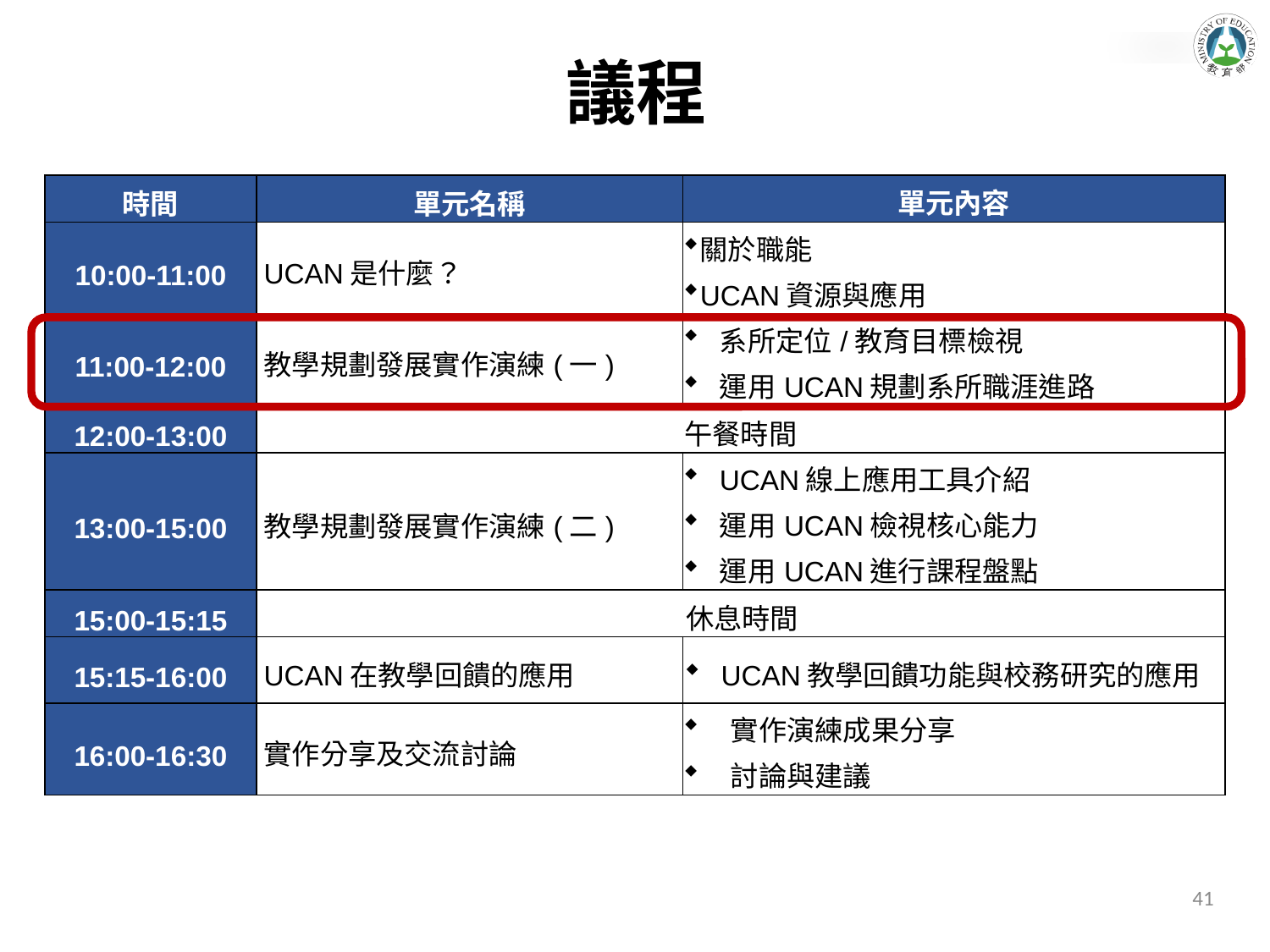

議程
| 時間 | 單元名稱 | 單元內容 |
| --- | --- | --- |
| 10:00-11:00 | UCAN是什麼？ | 關於職能 UCAN資源與應用 |
| 11:00-12:00 | 教學規劃發展實作演練(一) | 系所定位/教育目標檢視 運用UCAN規劃系所職涯進路 |
| 12:00-13:00 | 午餐時間 |  |
| 13:00-15:00 | 教學規劃發展實作演練(二) | UCAN線上應用工具介紹 運用UCAN檢視核心能力 運用UCAN進行課程盤點 |
| 15:00-15:15 | 休息時間 |  |
| 15:15-16:00 | UCAN在教學回饋的應用 | UCAN教學回饋功能與校務研究的應用 |
| 16:00-16:30 | 實作分享及交流討論 | 實作演練成果分享 討論與建議 |